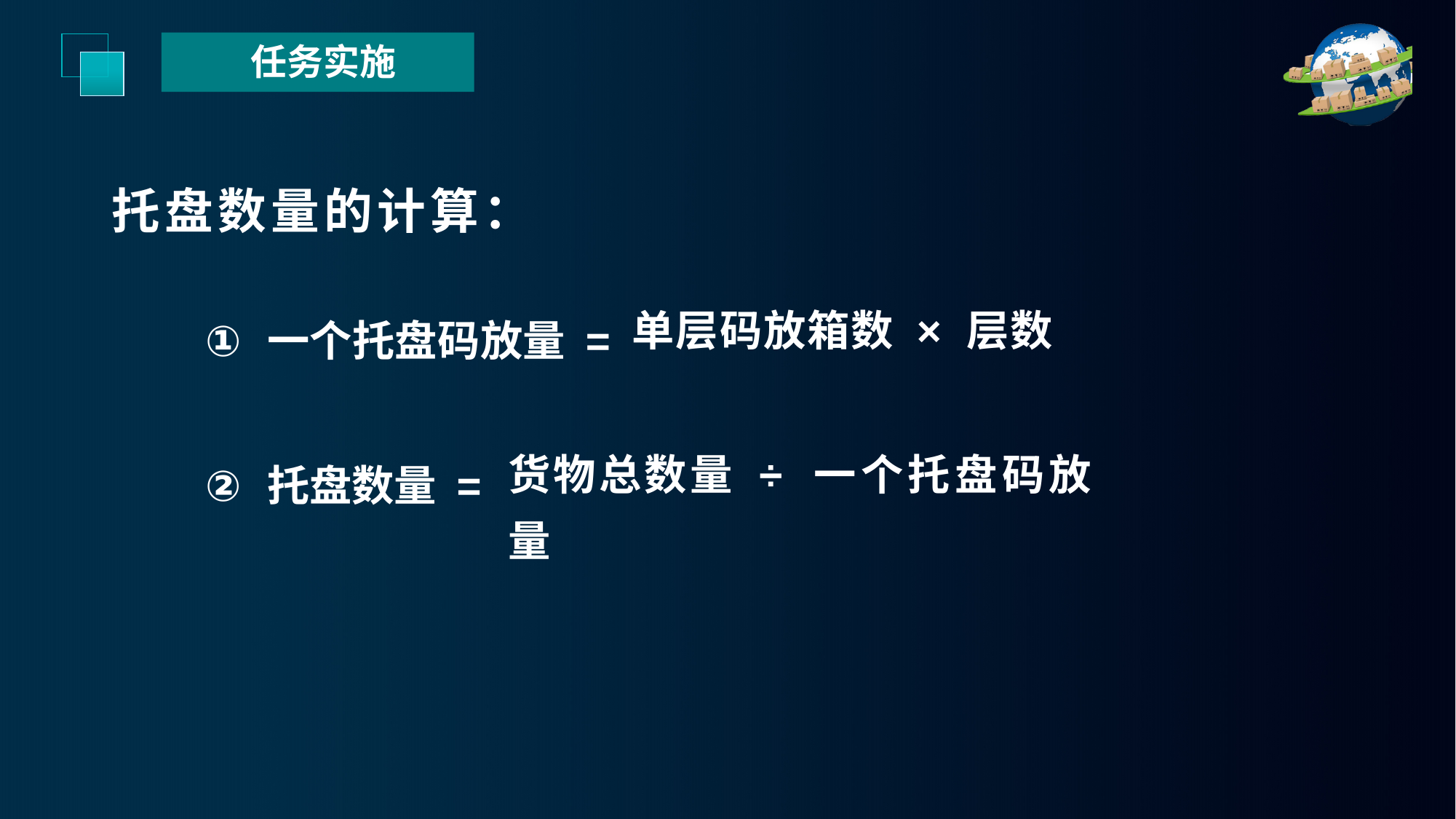

任务实施
托盘数量的计算：
一个托盘码放量 =
单层码放箱数 × 层数
托盘数量 =
货物总数量 ÷ 一个托盘码放量
延时符